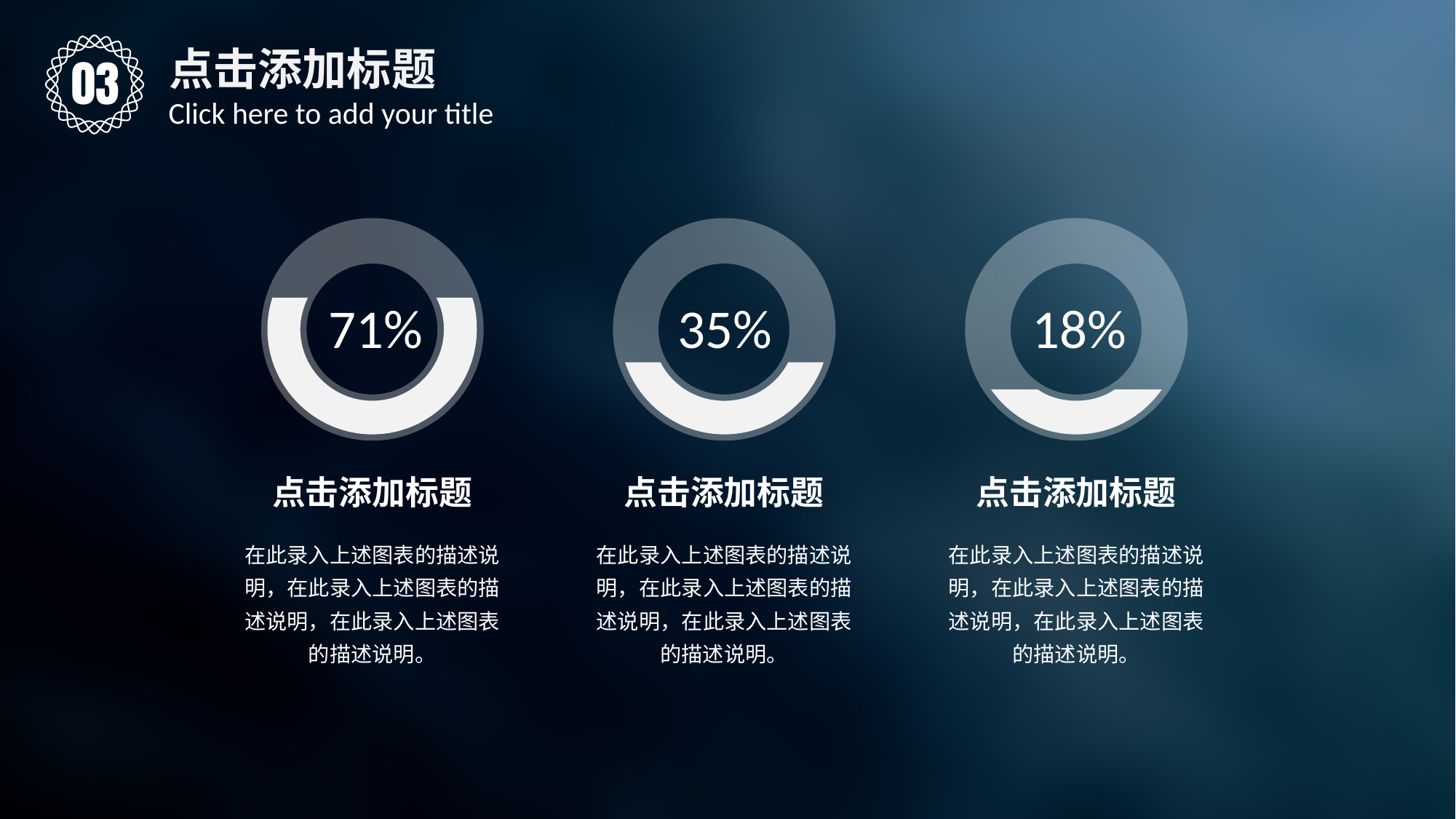

点击添加标题
03
Click here to add your title

71%
35%
18%

点击添加标题
点击添加标题
点击添加标题
在此录入上述图表的描述说明，在此录入上述图表的描述说明，在此录入上述图表的描述说明。
在此录入上述图表的描述说明，在此录入上述图表的描述说明，在此录入上述图表的描述说明。
在此录入上述图表的描述说明，在此录入上述图表的描述说明，在此录入上述图表的描述说明。